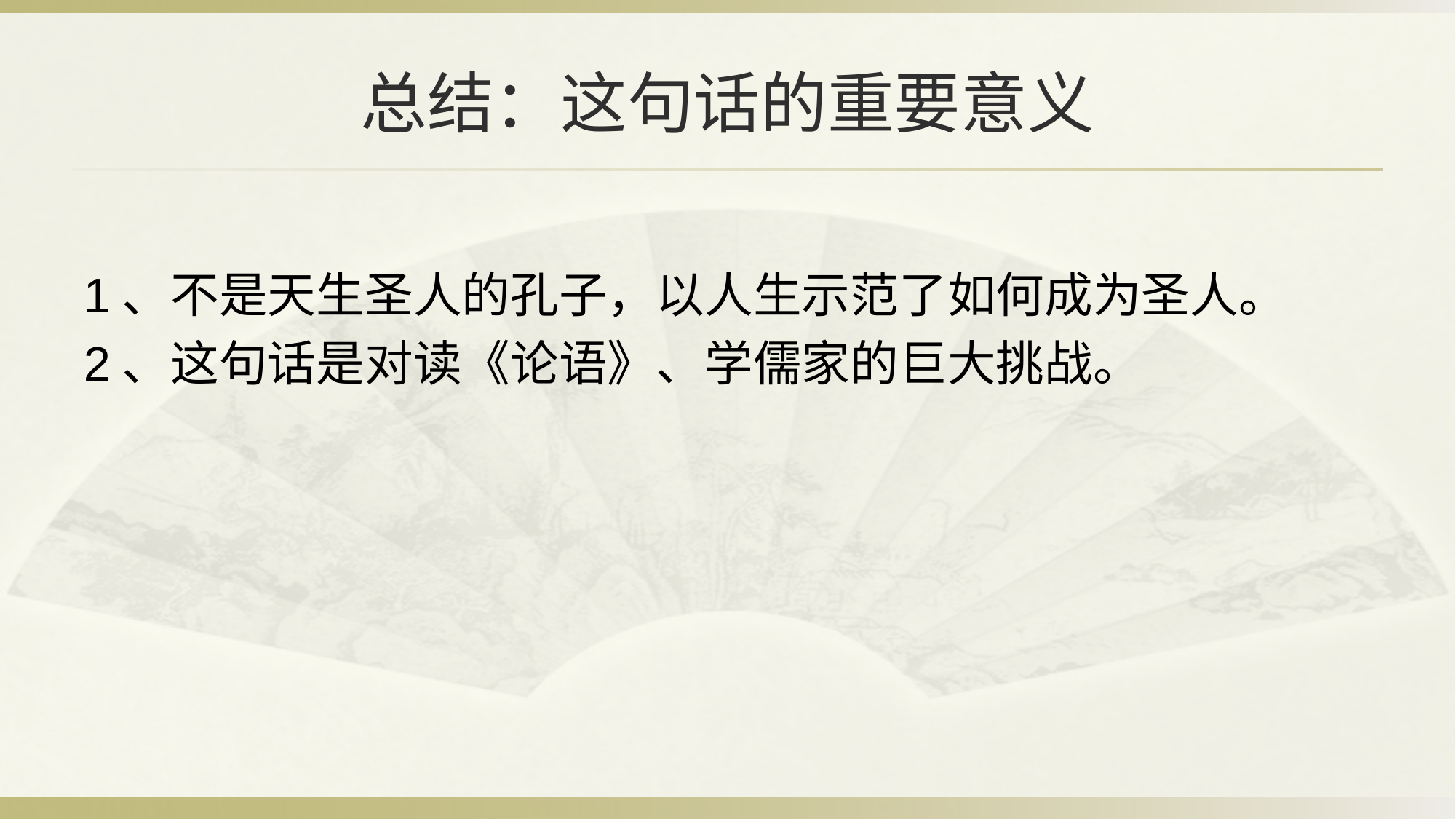

# 总结：这句话的重要意义

1、不是天生圣人的孔子，以人生示范了如何成为圣人。
2、这句话是对读《论语》、学儒家的巨大挑战。